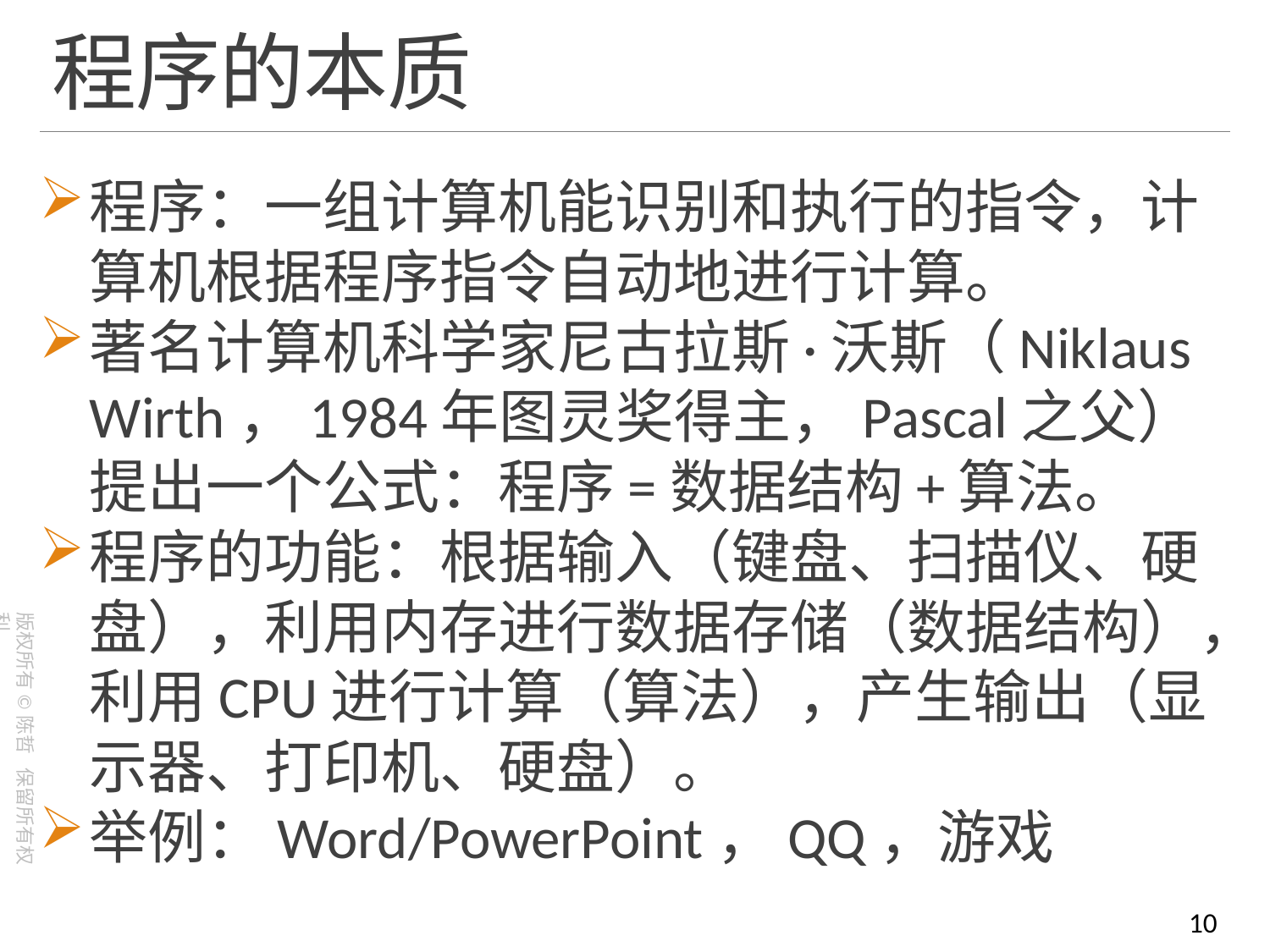

# 程序的本质
程序：一组计算机能识别和执行的指令，计算机根据程序指令自动地进行计算。
著名计算机科学家尼古拉斯·沃斯（Niklaus Wirth，1984年图灵奖得主，Pascal之父）提出一个公式：程序=数据结构+算法。
程序的功能：根据输入（键盘、扫描仪、硬盘），利用内存进行数据存储（数据结构），利用CPU进行计算（算法），产生输出（显示器、打印机、硬盘）。
举例：Word/PowerPoint，QQ，游戏
10